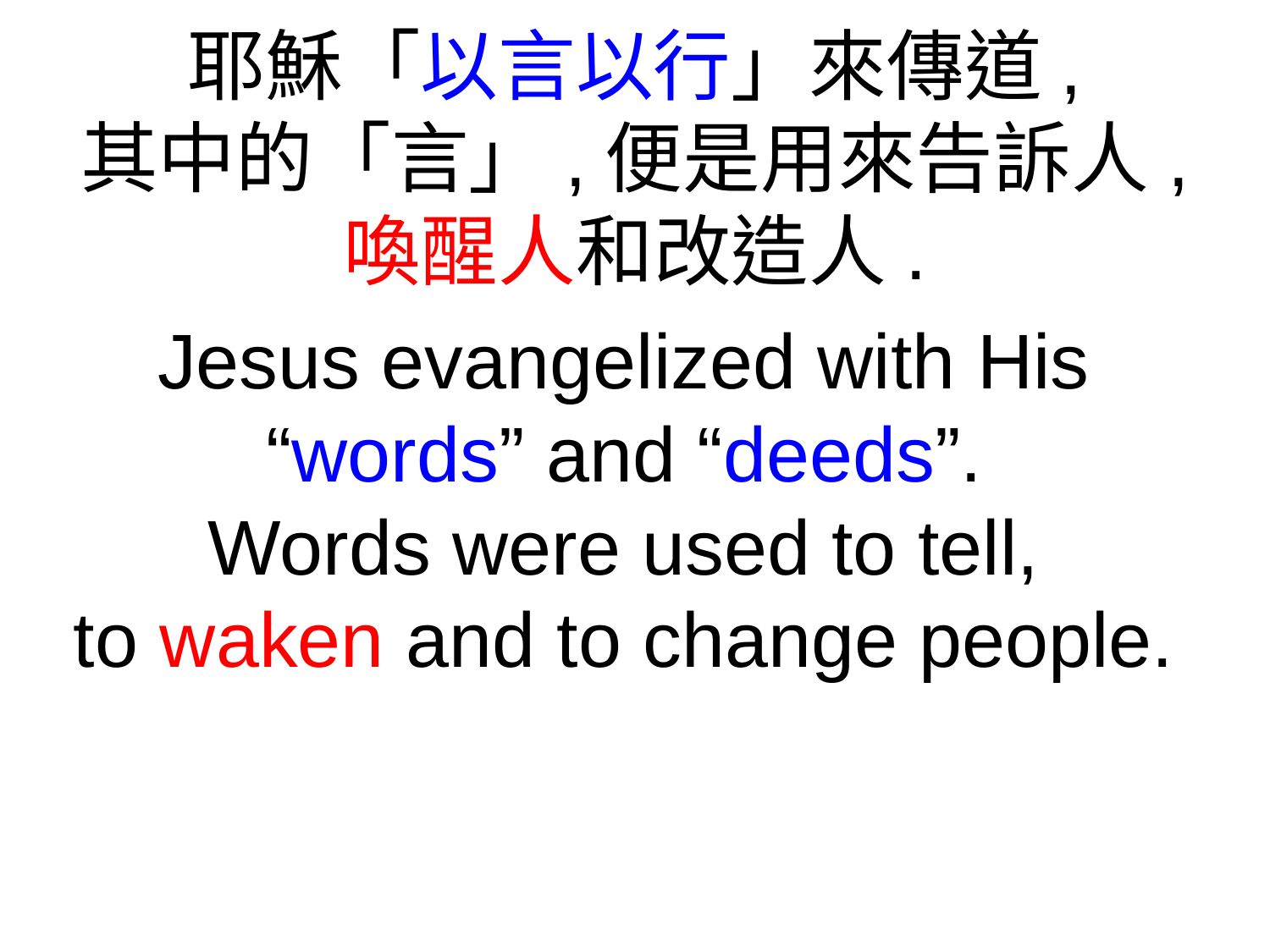

耶穌「以言以行」來傳道,
其中的「言」,便是用來告訴人,
喚醒人和改造人.
Jesus evangelized with His
“words” and “deeds”.
Words were used to tell,
to waken and to change people.